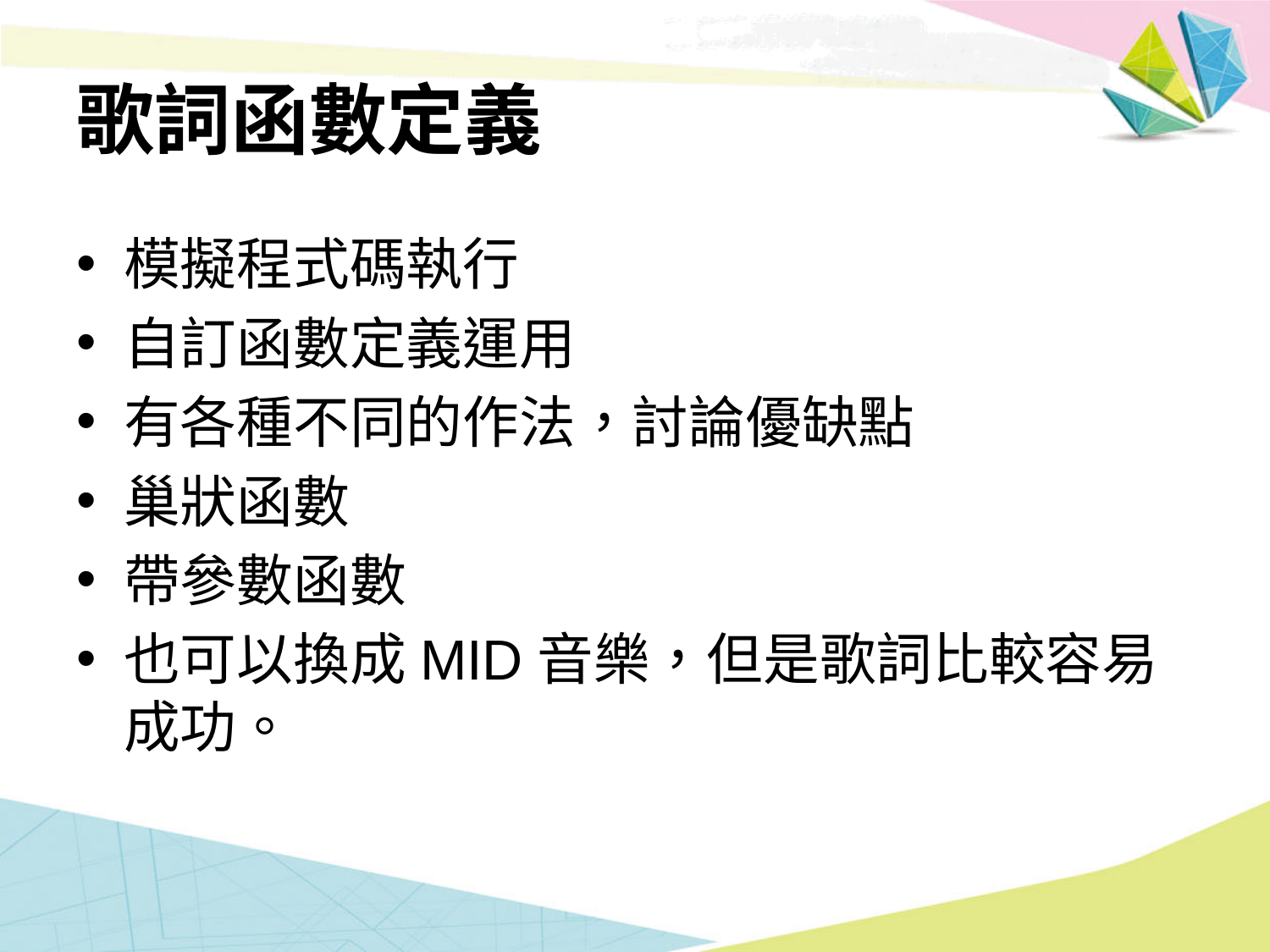

# 歌詞函數定義
模擬程式碼執行
自訂函數定義運用
有各種不同的作法，討論優缺點
巢狀函數
帶參數函數
也可以換成MID音樂，但是歌詞比較容易成功。